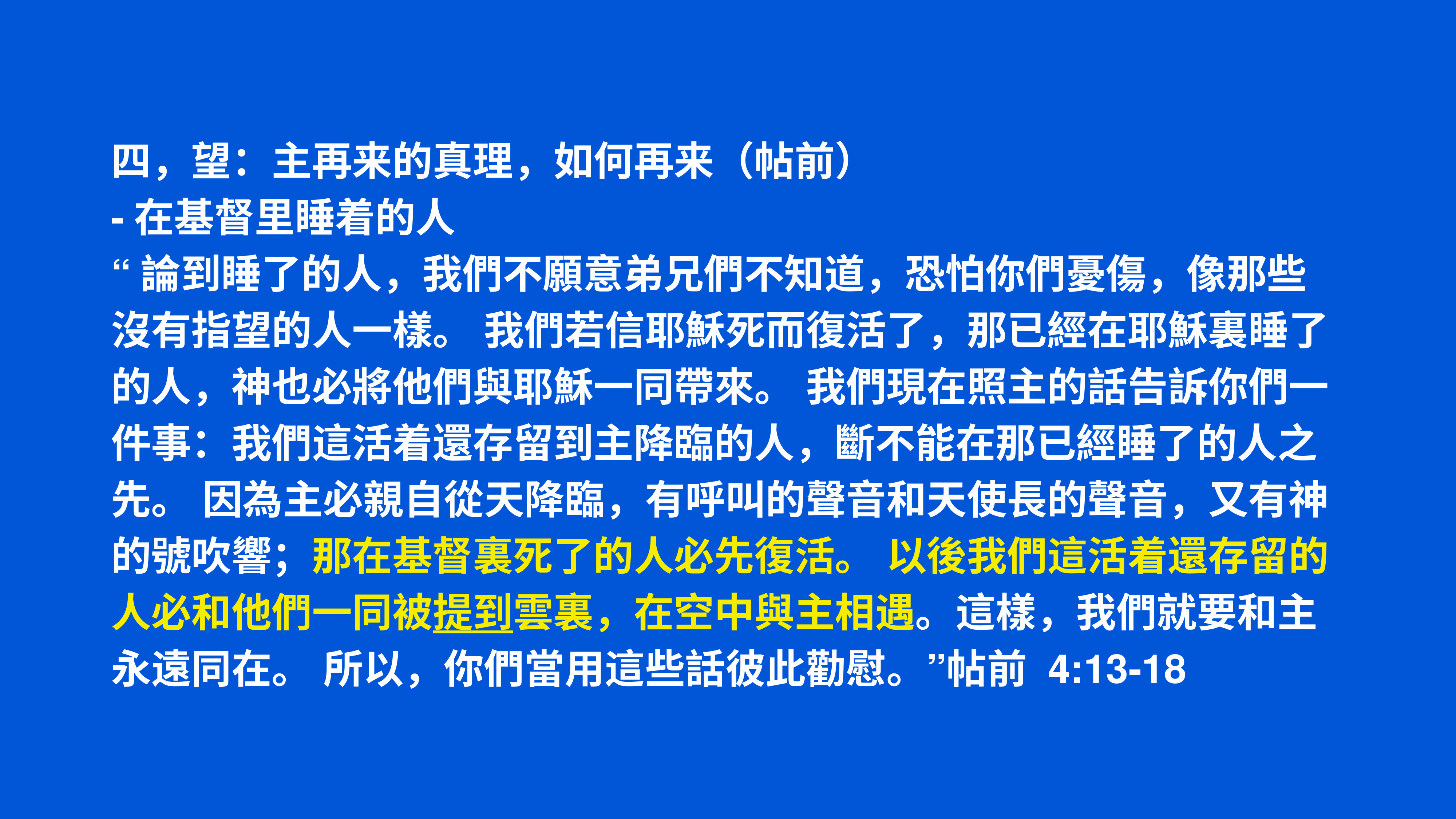

四，望：主再来的真理，如何再来（帖前）
-在基督里睡着的人
“論到睡了的人，我們不願意弟兄們不知道，恐怕你們憂傷，像那些沒有指望的人一樣。 我們若信耶穌死而復活了，那已經在耶穌裏睡了的人，神也必將他們與耶穌一同帶來。 我們現在照主的話告訴你們一件事：我們這活着還存留到主降臨的人，斷不能在那已經睡了的人之先。 因為主必親自從天降臨，有呼叫的聲音和天使長的聲音，又有神的號吹響；那在基督裏死了的人必先復活。 以後我們這活着還存留的人必和他們一同被提到雲裏，在空中與主相遇。這樣，我們就要和主永遠同在。 所以，你們當用這些話彼此勸慰。”帖前 4:13-18